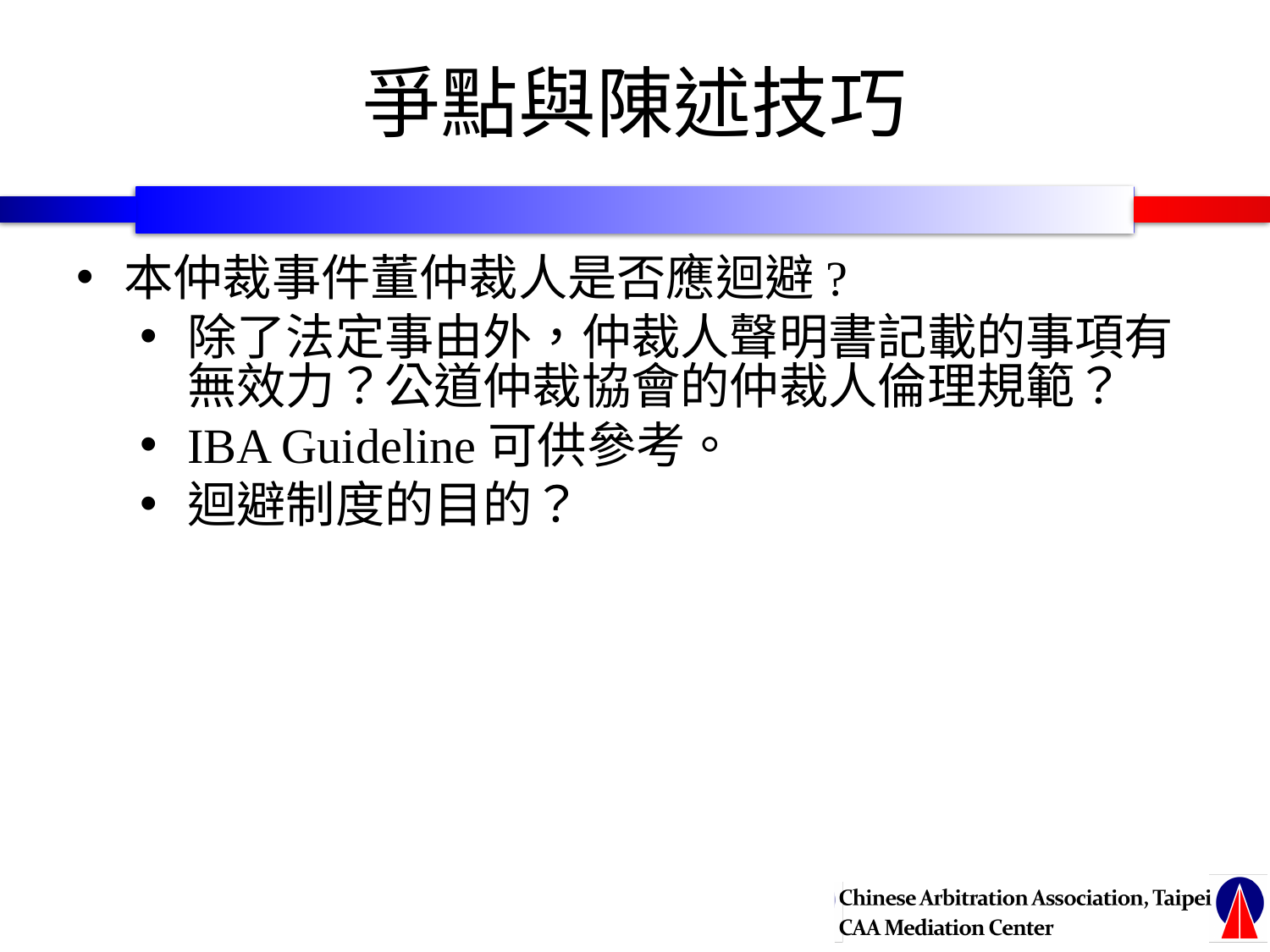

# 爭點與陳述技巧
本仲裁事件董仲裁人是否應迴避?
除了法定事由外，仲裁人聲明書記載的事項有無效力？公道仲裁協會的仲裁人倫理規範？
IBA Guideline可供參考。
迴避制度的目的？